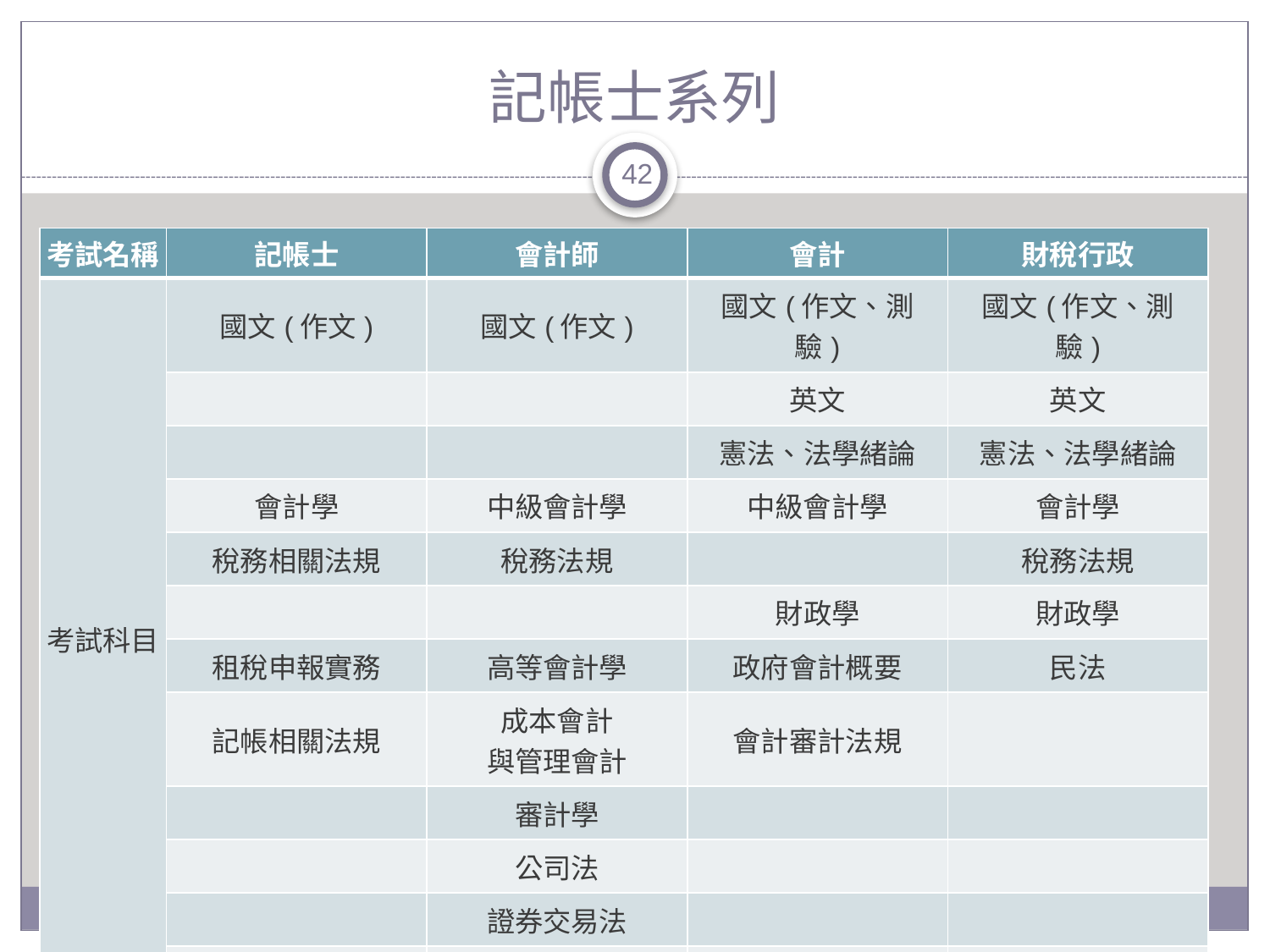

# 記帳士系列
42
| 考試名稱 | 記帳士 | 會計師 | 會計 | 財稅行政 |
| --- | --- | --- | --- | --- |
| 考試科目 | 國文(作文) | 國文(作文) | 國文(作文、測驗) | 國文(作文、測驗) |
|  |  |  | 英文 | 英文 |
|  |  |  | 憲法、法學緒論 | 憲法、法學緒論 |
|  | 會計學 | 中級會計學 | 中級會計學 | 會計學 |
|  | 稅務相關法規 | 稅務法規 |  | 稅務法規 |
|  |  |  | 財政學 | 財政學 |
|  | 租稅申報實務 | 高等會計學 | 政府會計概要 | 民法 |
|  | 記帳相關法規 | 成本會計 與管理會計 | 會計審計法規 |  |
|  |  | 審計學 |  |  |
|  |  | 公司法 |  |  |
|  |  | 證券交易法 |  |  |
|  |  | 商業會計法 |  |  |